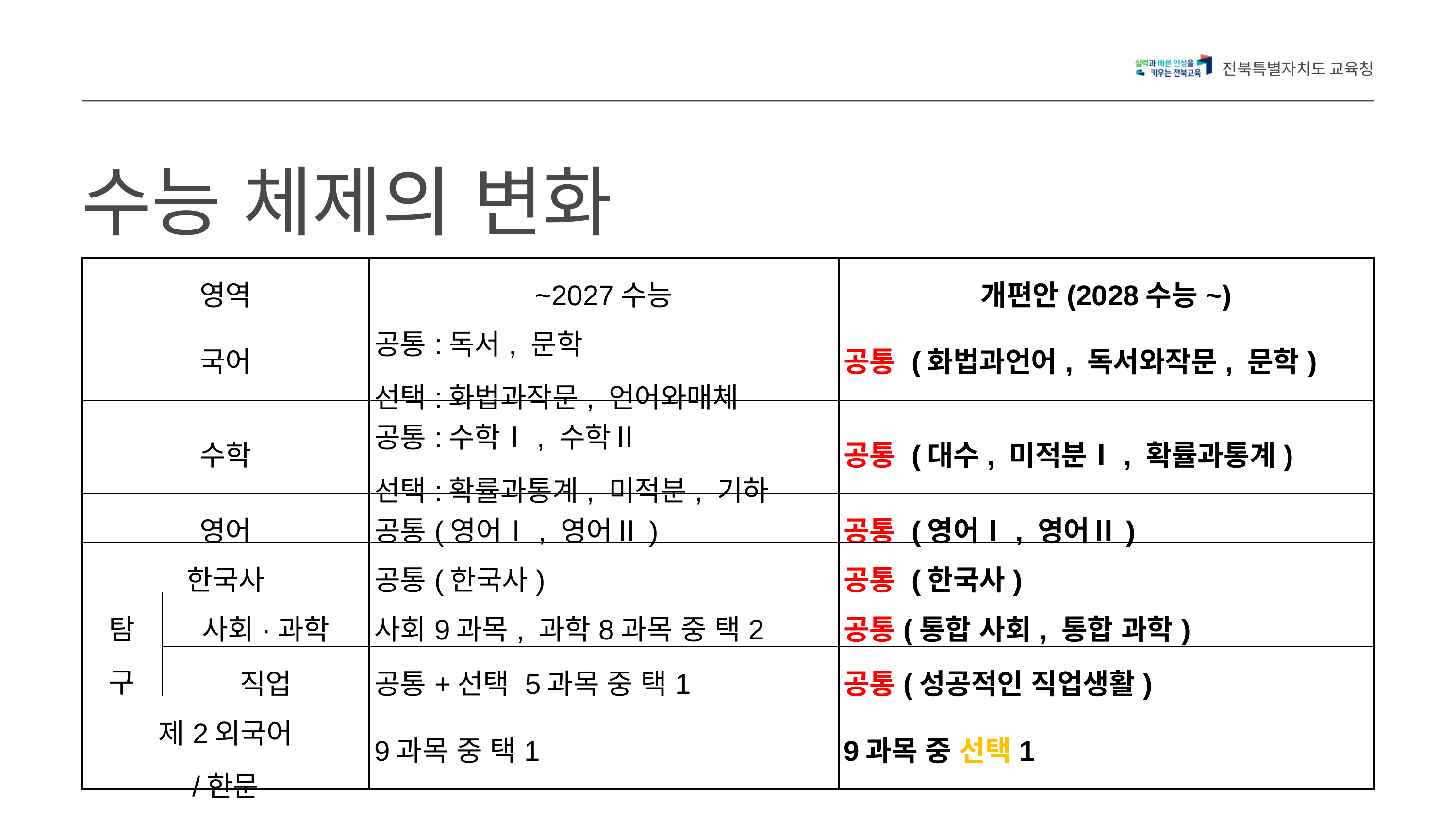

전북특별자치도 교육청

수능 체제의 변화
| 영역 |  | ~2027수능 | 개편안(2028수능~) |
| --- | --- | --- | --- |
| 국어 |  | 공통:독서, 문학 선택:화법과작문, 언어와매체 | 공통 (화법과언어, 독서와작문, 문학) |
| 수학 |  | 공통:수학Ⅰ, 수학Ⅱ 선택:확률과통계, 미적분, 기하 | 공통 (대수, 미적분Ⅰ, 확률과통계) |
| 영어 |  | 공통(영어Ⅰ, 영어Ⅱ) | 공통 (영어Ⅰ, 영어Ⅱ) |
| 한국사 |  | 공통(한국사) | 공통 (한국사) |
| 탐 구 | 사회·과학 | 사회9과목, 과학8과목 중 택2 | 공통(통합 사회, 통합 과학) |
|  | 직업 | 공통+선택 5과목 중 택1 | 공통(성공적인 직업생활) |
| 제2외국어 /한문 |  | 9과목 중 택1 | 9과목 중 선택1 |